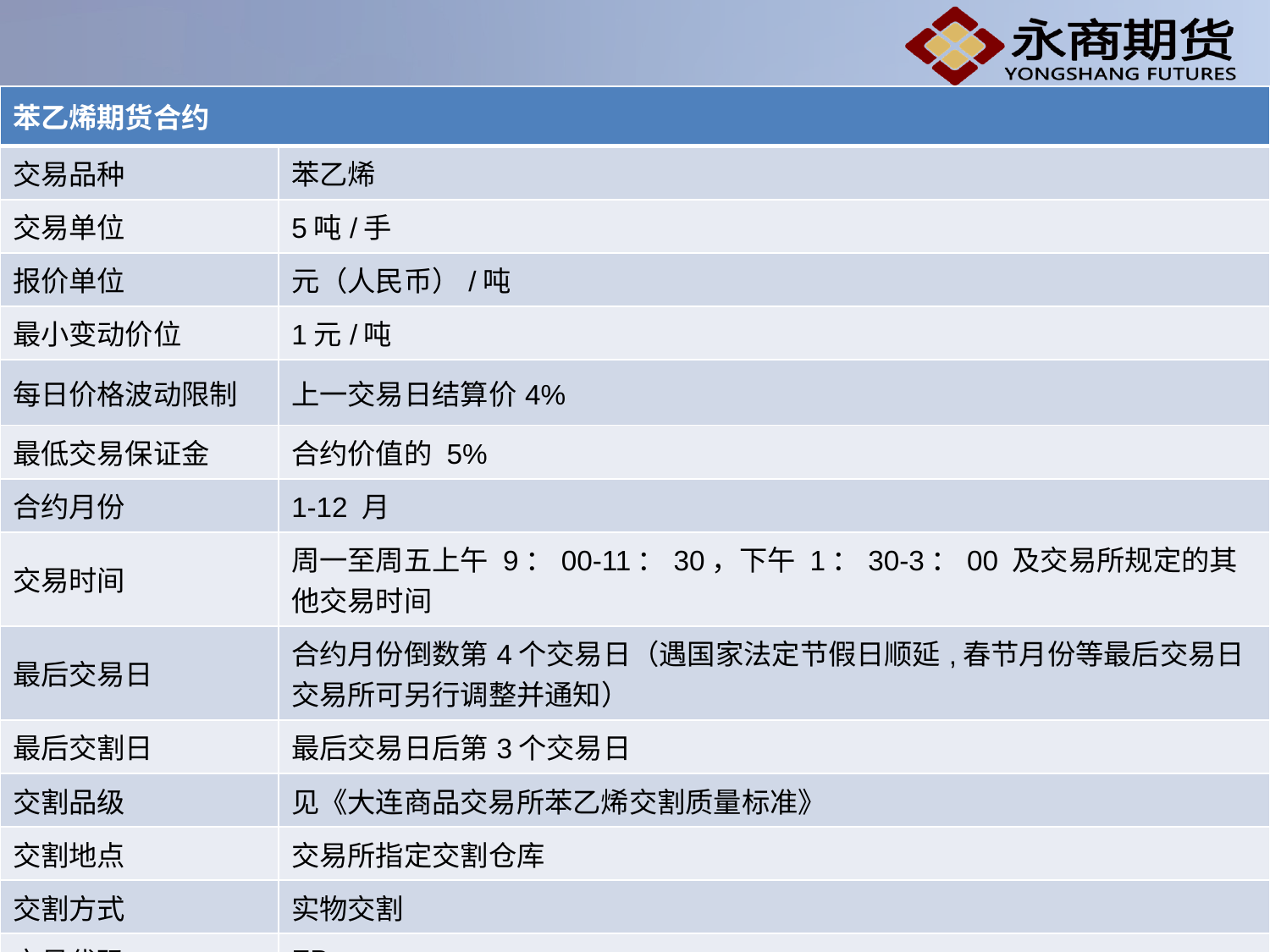

| 苯乙烯期货合约 |  |
| --- | --- |
| 交易品种 | 苯乙烯 |
| 交易单位 | 5吨/手 |
| 报价单位 | 元（人民币）/吨 |
| 最小变动价位 | 1元/吨 |
| 每日价格波动限制 | 上一交易日结算价4% |
| 最低交易保证金 | 合约价值的 5% |
| 合约月份 | 1-12 月 |
| 交易时间 | 周一至周五上午 9：00-11：30，下午 1：30-3：00 及交易所规定的其他交易时间 |
| 最后交易日 | 合约月份倒数第4个交易日（遇国家法定节假日顺延,春节月份等最后交易日交易所可另行调整并通知） |
| 最后交割日 | 最后交易日后第3个交易日 |
| 交割品级 | 见《大连商品交易所苯乙烯交割质量标准》 |
| 交割地点 | 交易所指定交割仓库 |
| 交割方式 | 实物交割 |
| 交易代码 | EB |
| 上市交易所 | 大连商品交易所 |